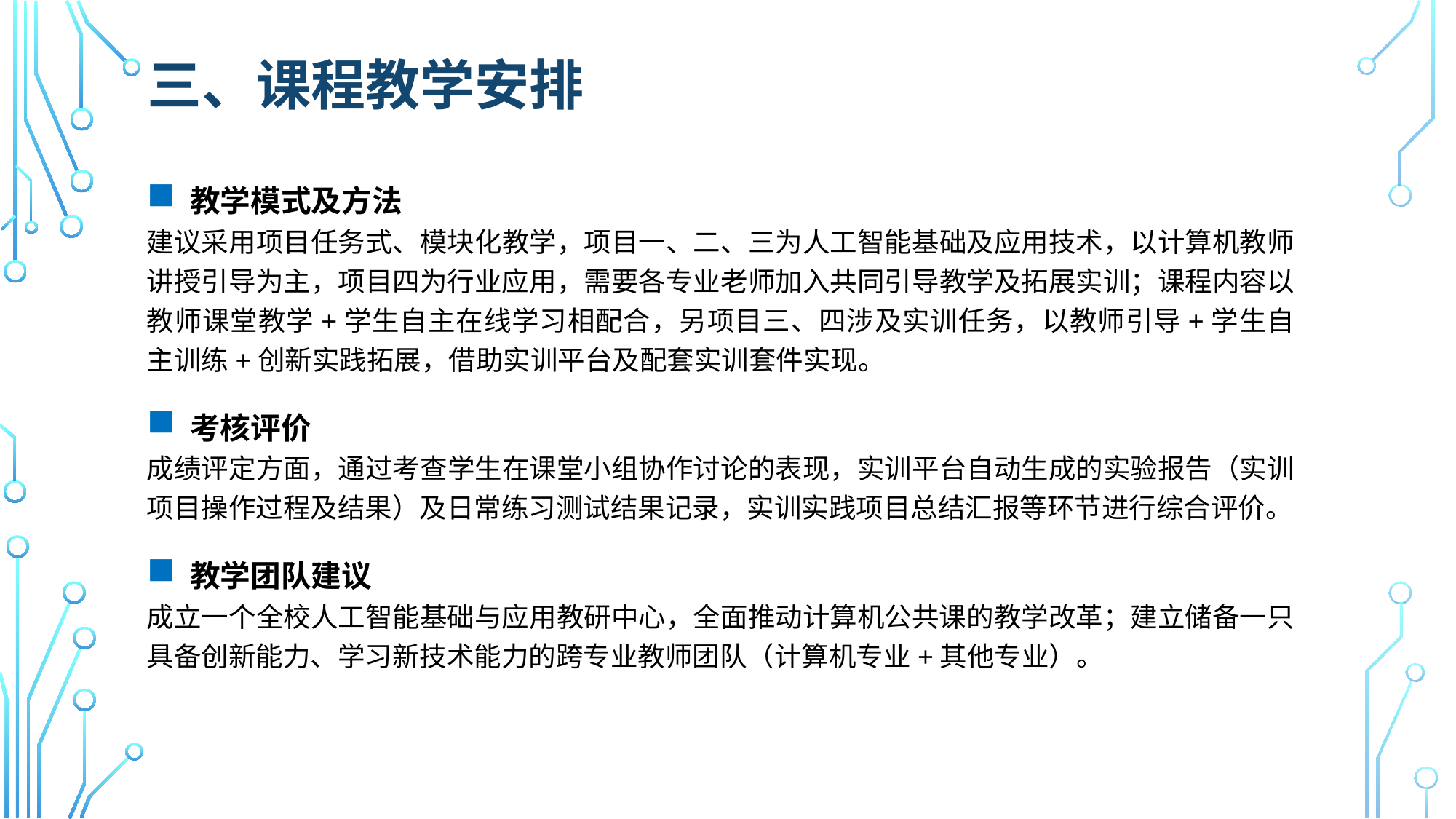

# 三、课程教学安排
 教学模式及方法
建议采用项目任务式、模块化教学，项目一、二、三为人工智能基础及应用技术，以计算机教师讲授引导为主，项目四为行业应用，需要各专业老师加入共同引导教学及拓展实训；课程内容以教师课堂教学+学生自主在线学习相配合，另项目三、四涉及实训任务，以教师引导+学生自主训练+创新实践拓展，借助实训平台及配套实训套件实现。
 考核评价
成绩评定方面，通过考查学生在课堂小组协作讨论的表现，实训平台自动生成的实验报告（实训项目操作过程及结果）及日常练习测试结果记录，实训实践项目总结汇报等环节进行综合评价。
 教学团队建议
成立一个全校人工智能基础与应用教研中心，全面推动计算机公共课的教学改革；建立储备一只具备创新能力、学习新技术能力的跨专业教师团队（计算机专业+其他专业）。